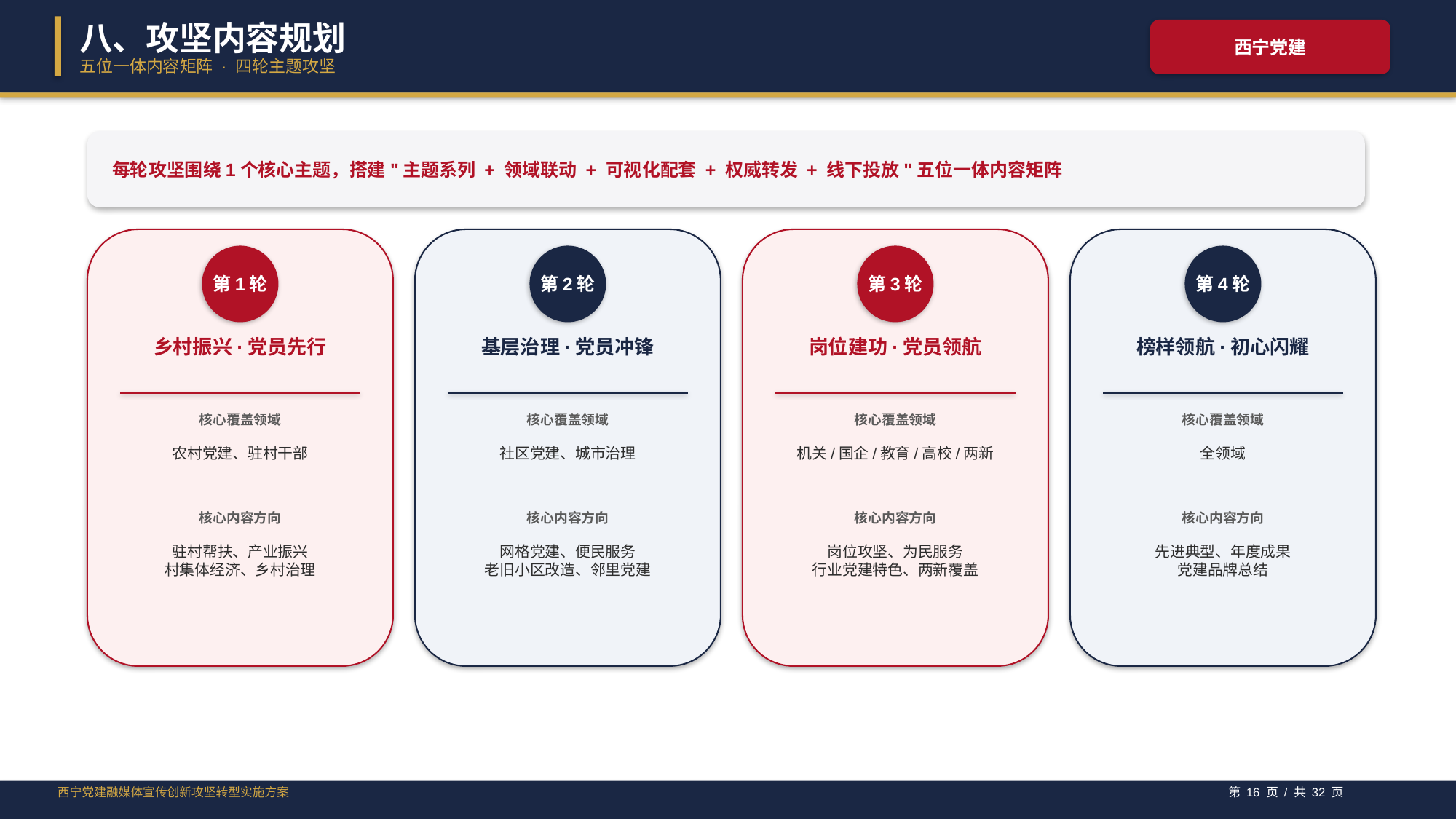

八、攻坚内容规划

西宁党建
五位一体内容矩阵 · 四轮主题攻坚

每轮攻坚围绕1个核心主题，搭建"主题系列 + 领域联动 + 可视化配套 + 权威转发 + 线下投放"五位一体内容矩阵

第1轮

第2轮

第3轮

第4轮
乡村振兴·党员先行
基层治理·党员冲锋
岗位建功·党员领航
榜样领航·初心闪耀
核心覆盖领域
核心覆盖领域
核心覆盖领域
核心覆盖领域
农村党建、驻村干部
社区党建、城市治理
机关/国企/教育/高校/两新
全领域
核心内容方向
核心内容方向
核心内容方向
核心内容方向
驻村帮扶、产业振兴
村集体经济、乡村治理
网格党建、便民服务
老旧小区改造、邻里党建
岗位攻坚、为民服务
行业党建特色、两新覆盖
先进典型、年度成果
党建品牌总结

西宁党建融媒体宣传创新攻坚转型实施方案
第 16 页 / 共 32 页